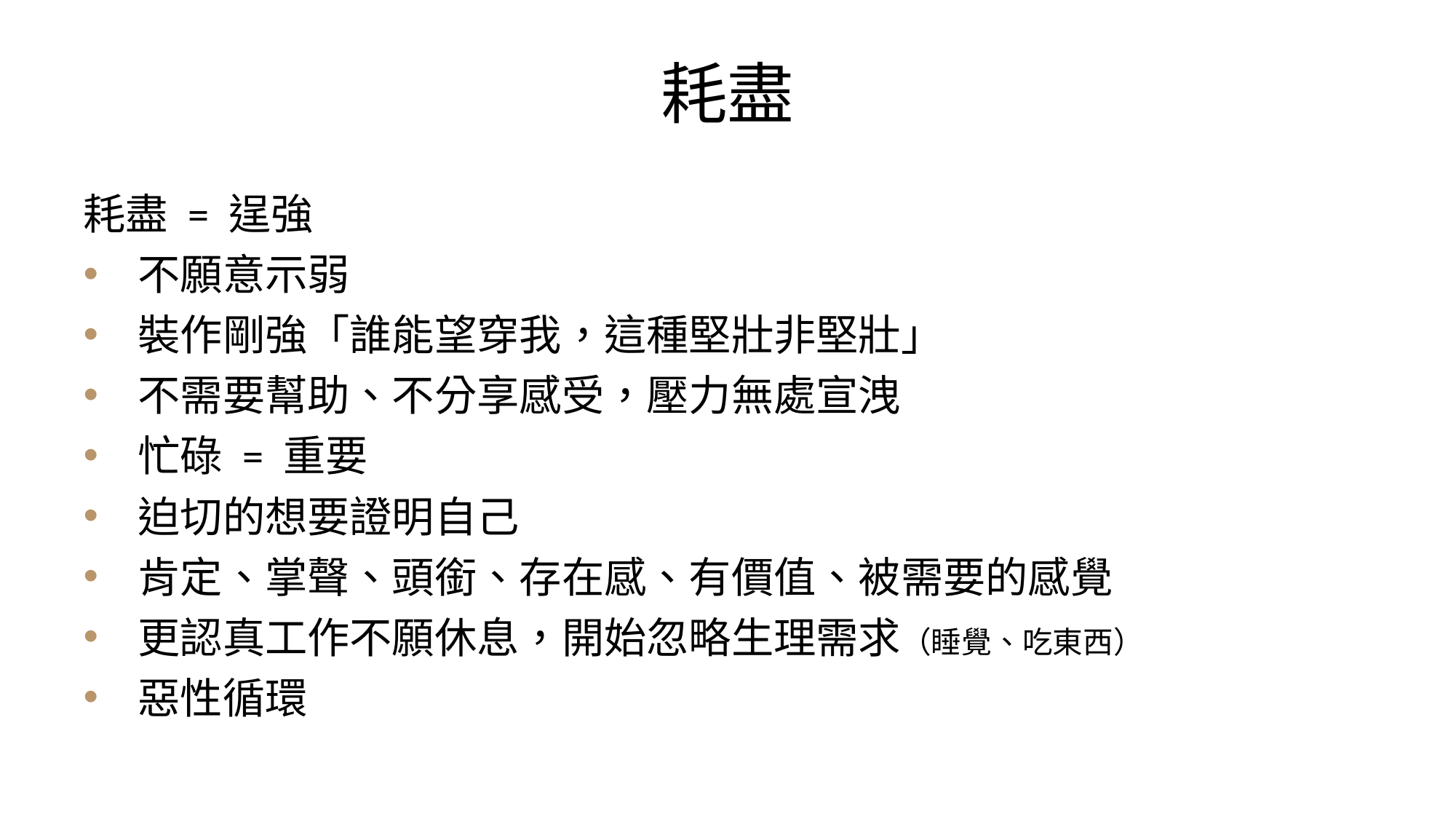

耗盡
耗盡 = 逞強
不願意示弱
裝作剛強「誰能望穿我，這種堅壯非堅壯」
不需要幫助、不分享感受，壓力無處宣洩
忙碌 = 重要
迫切的想要證明自己
肯定、掌聲、頭銜、存在感、有價值、被需要的感覺
更認真工作不願休息，開始忽略生理需求（睡覺、吃東西）
惡性循環